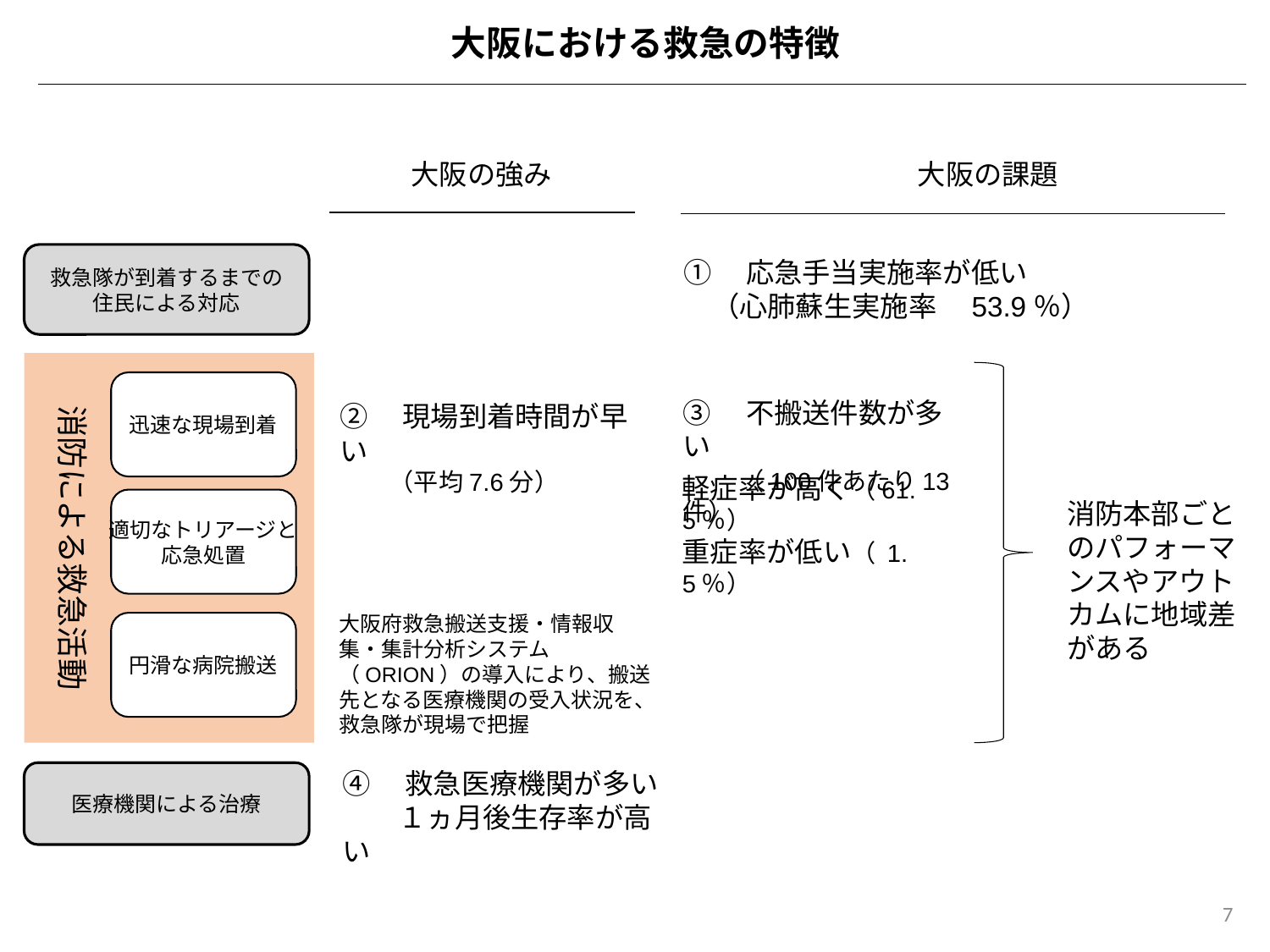

大阪における救急の特徴
大阪の課題
大阪の強み
救急隊が到着するまでの
住民による対応
①　応急手当実施率が低い
　（心肺蘇生実施率　53.9％）

迅速な現場到着
③　不搬送件数が多い
　　（100件あたり13件）
消防による救急活動
②　現場到着時間が早い
　　（平均7.6分）
適切なトリアージと
応急処置
消防本部ごとのパフォーマンスやアウトカムに地域差がある
軽症率が高く（61.5％）
重症率が低い（ 1.5％）
大阪府救急搬送支援・情報収集・集計分析システム（ORION）の導入により、搬送先となる医療機関の受入状況を、救急隊が現場で把握
円滑な病院搬送
④　救急医療機関が多い
　　１ヵ月後生存率が高い
医療機関による治療
7